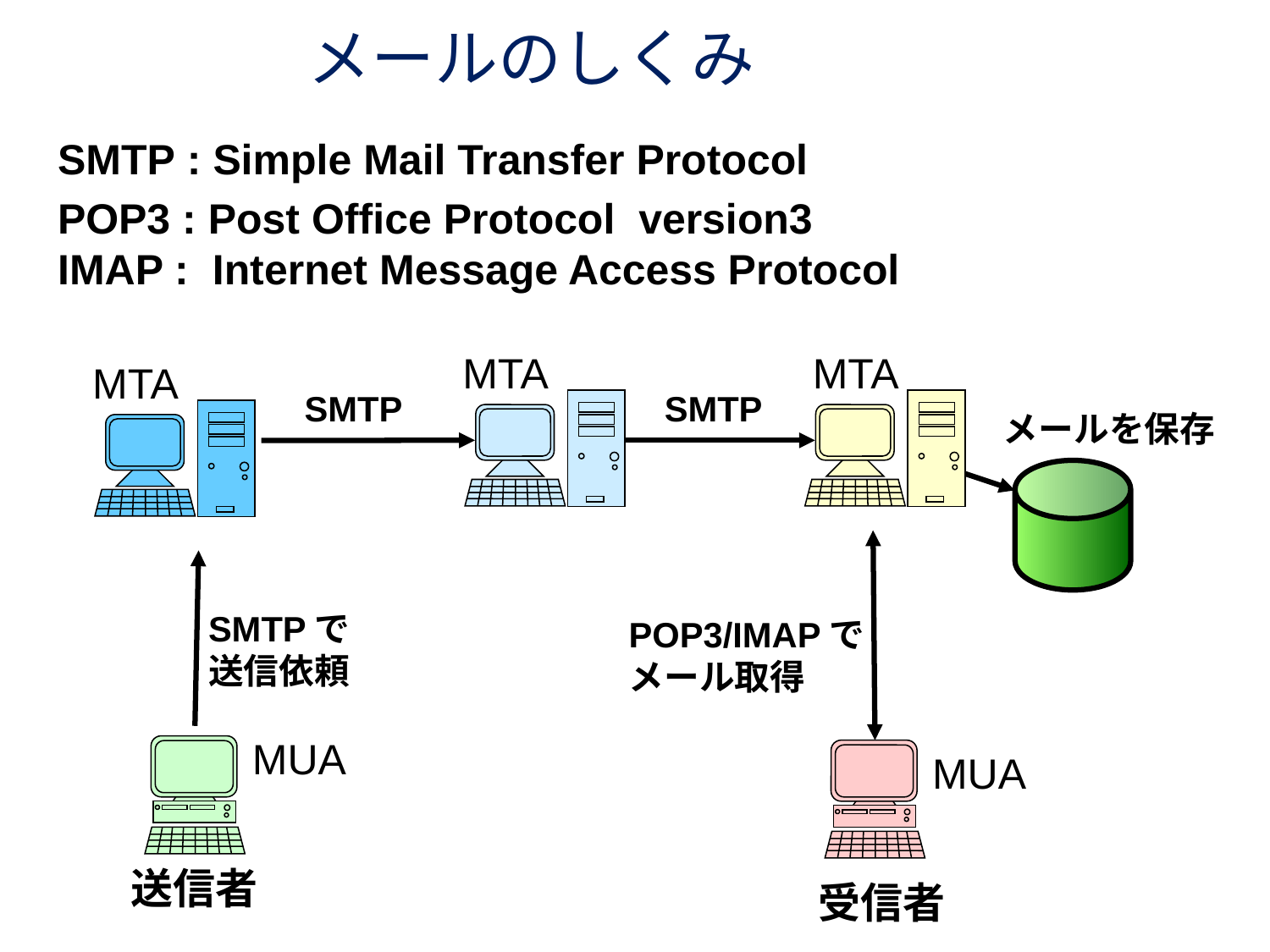

# メールのしくみ
SMTP : Simple Mail Transfer Protocol
POP3 : Post Office Protocol  version3
IMAP :  Internet Message Access Protocol

MTA ->SMTP-> MTA -> SMTP -> MTA … MAIL SPOOL
　↑　　　　　　　　　　　　　　　　　　　　　↓
SMTP　　　　　　　　　　　　　　　　　　SMTP
  ↑　　　　　　　　　　　　　　　　　　　　　↓
 MUA　　　　　　　　　　　　　　　　　　　MUA
MTA
MTA
MTA
SMTP
SMTP

メールを保存

SMTPで
送信依頼
POP3/IMAPで
メール取得
MUA

MUA
送信者
受信者